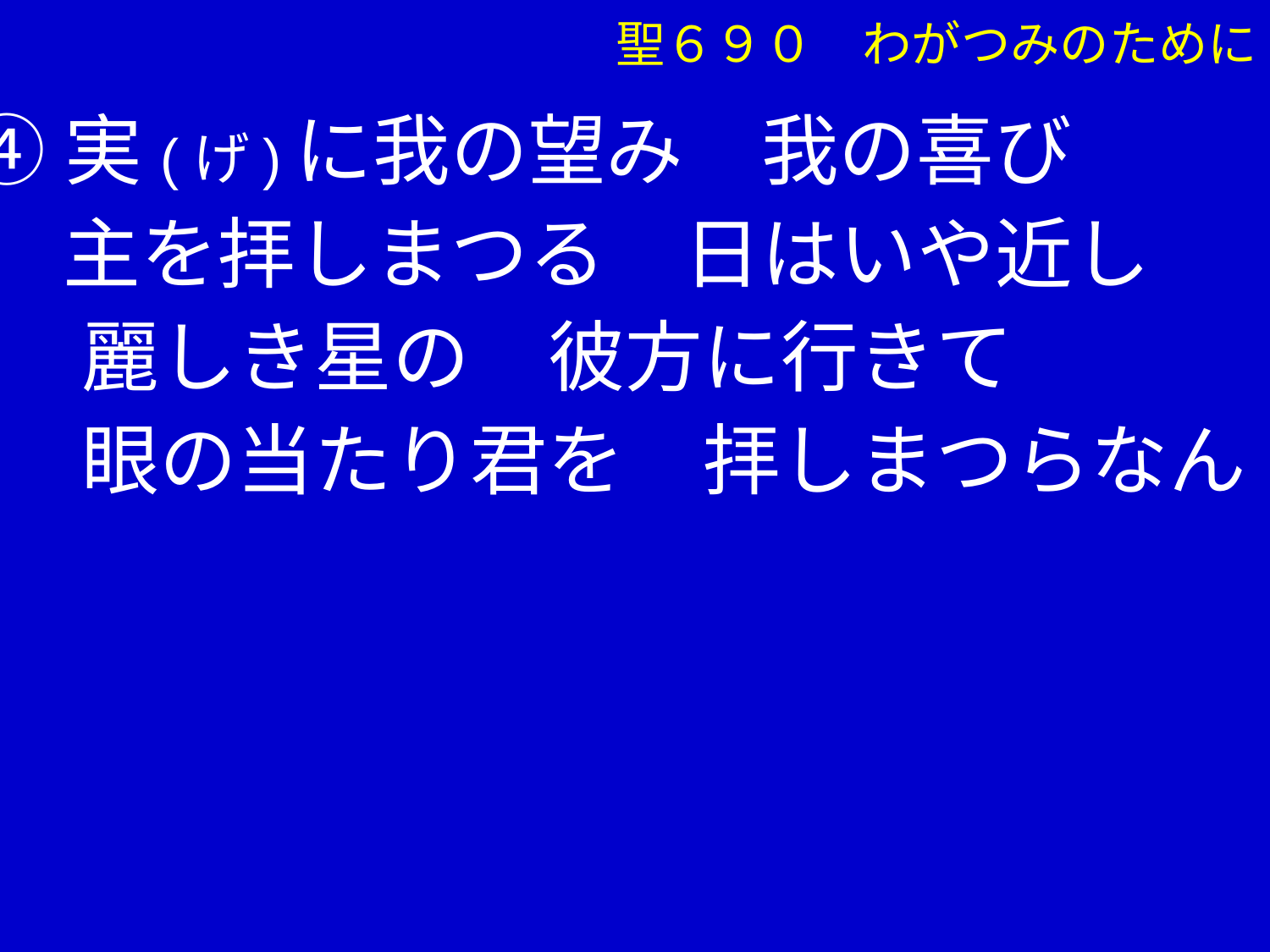

④実(げ)に我の望み　我の喜び
　 主を拝しまつる　日はいや近し
 　麗しき星の　彼方に行きて
 　眼の当たり君を　拝しまつらなん
聖６９０　わがつみのために